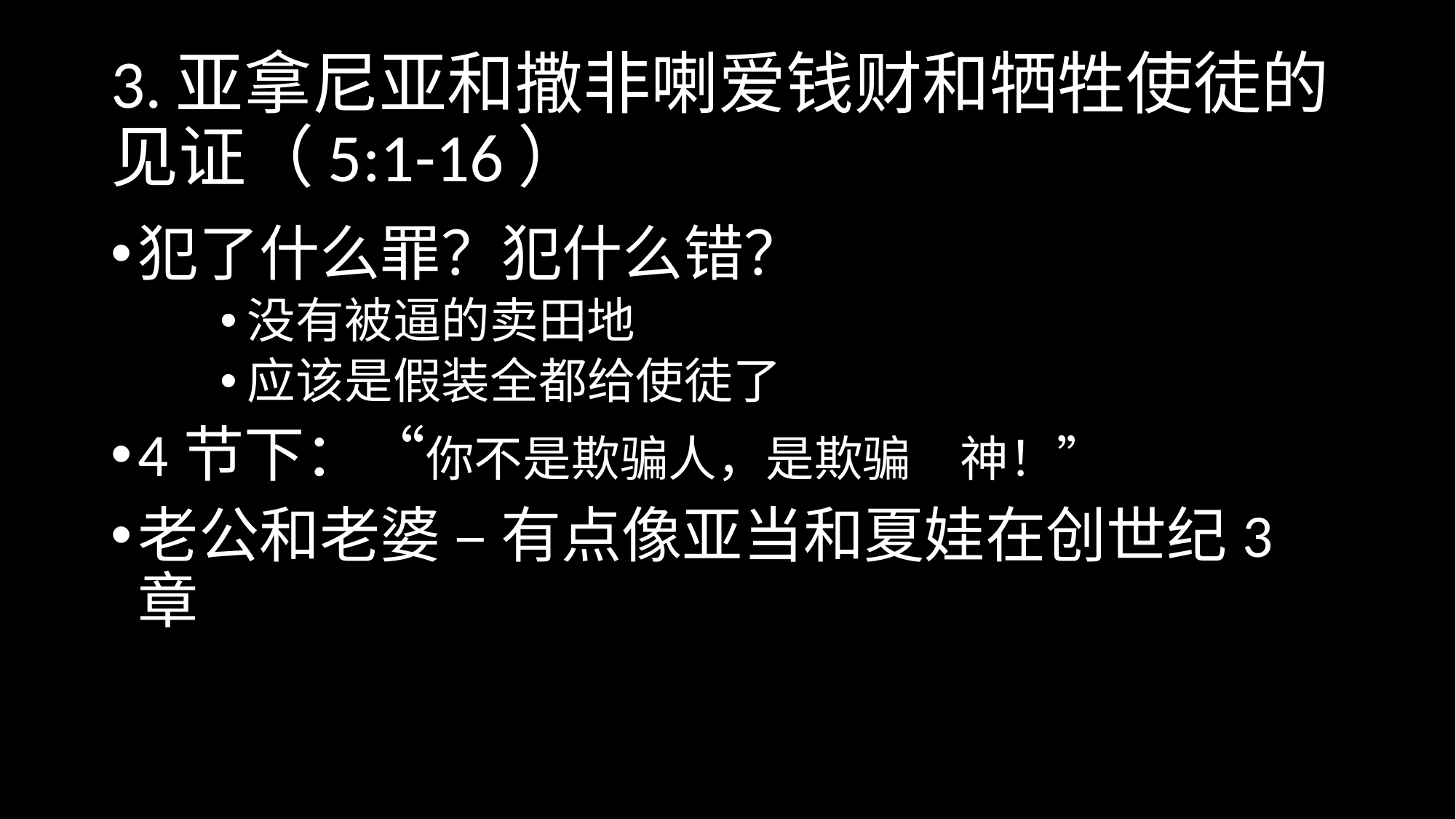

# 3.亚拿尼亚和撒非喇爱钱财和牺牲使徒的见证（5:1-16）
犯了什么罪？犯什么错？
没有被逼的卖田地
应该是假装全都给使徒了
4节下：“你不是欺骗人，是欺骗　神！”
老公和老婆 – 有点像亚当和夏娃在创世纪3章